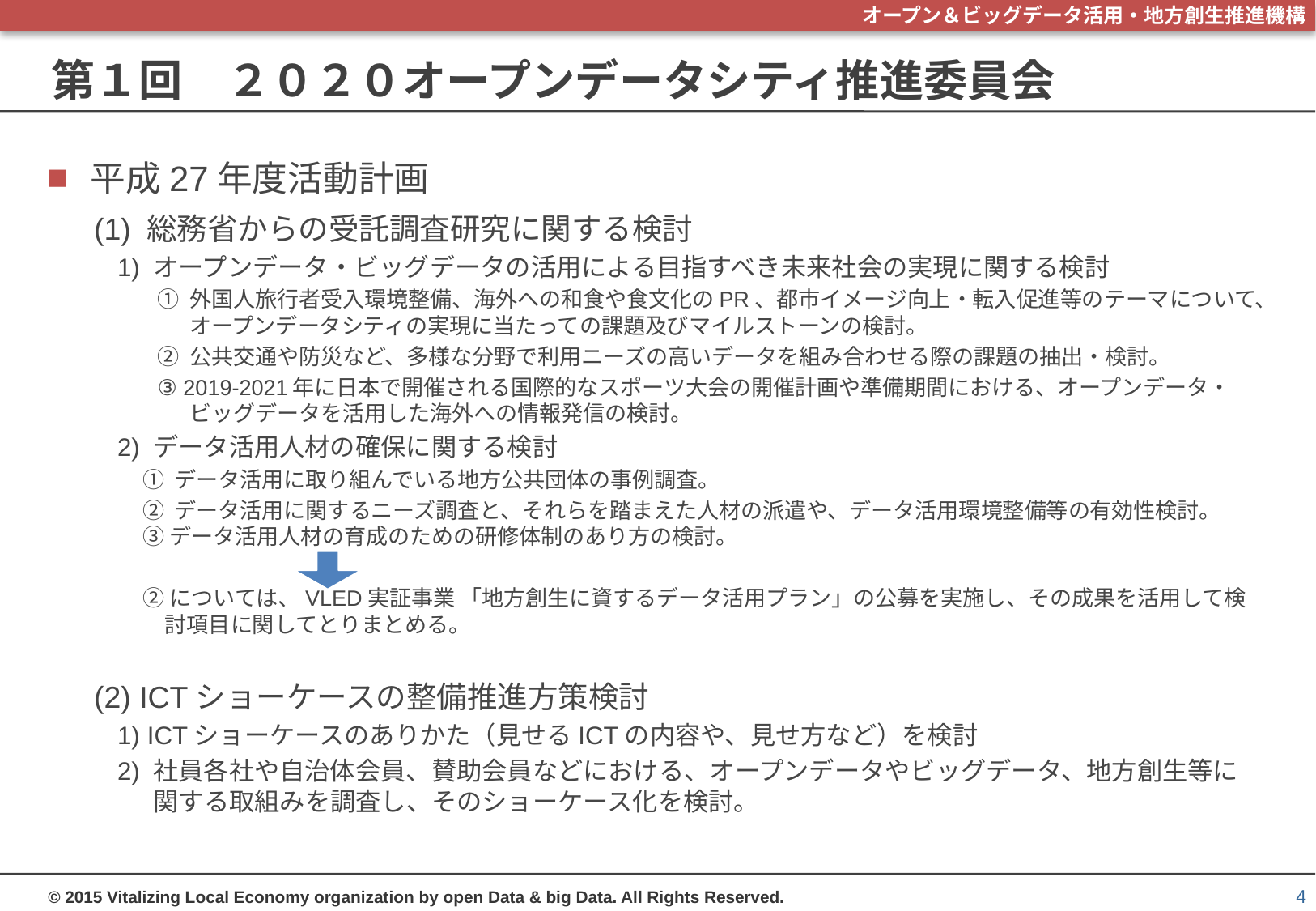

# 第１回　２０２０オープンデータシティ推進委員会
平成27年度活動計画
(1) 総務省からの受託調査研究に関する検討
1) オープンデータ・ビッグデータの活用による目指すべき未来社会の実現に関する検討
① 外国人旅行者受入環境整備、海外への和食や食文化のPR、都市イメージ向上・転入促進等のテーマについて、オープンデータシティの実現に当たっての課題及びマイルストーンの検討。
② 公共交通や防災など、多様な分野で利用ニーズの高いデータを組み合わせる際の課題の抽出・検討。
③ 2019-2021年に日本で開催される国際的なスポーツ大会の開催計画や準備期間における、オープンデータ・ビッグデータを活用した海外への情報発信の検討。
2) データ活用人材の確保に関する検討
① データ活用に取り組んでいる地方公共団体の事例調査。
② データ活用に関するニーズ調査と、それらを踏まえた人材の派遣や、データ活用環境整備等の有効性検討。
③ データ活用人材の育成のための研修体制のあり方の検討。

②については、VLED実証事業 「地方創生に資するデータ活用プラン」の公募を実施し、その成果を活用して検討項目に関してとりまとめる。

(2) ICTショーケースの整備推進方策検討
1) ICTショーケースのありかた（見せるICTの内容や、見せ方など）を検討
2) 社員各社や自治体会員、賛助会員などにおける、オープンデータやビッグデータ、地方創生等に関する取組みを調査し、そのショーケース化を検討。

4